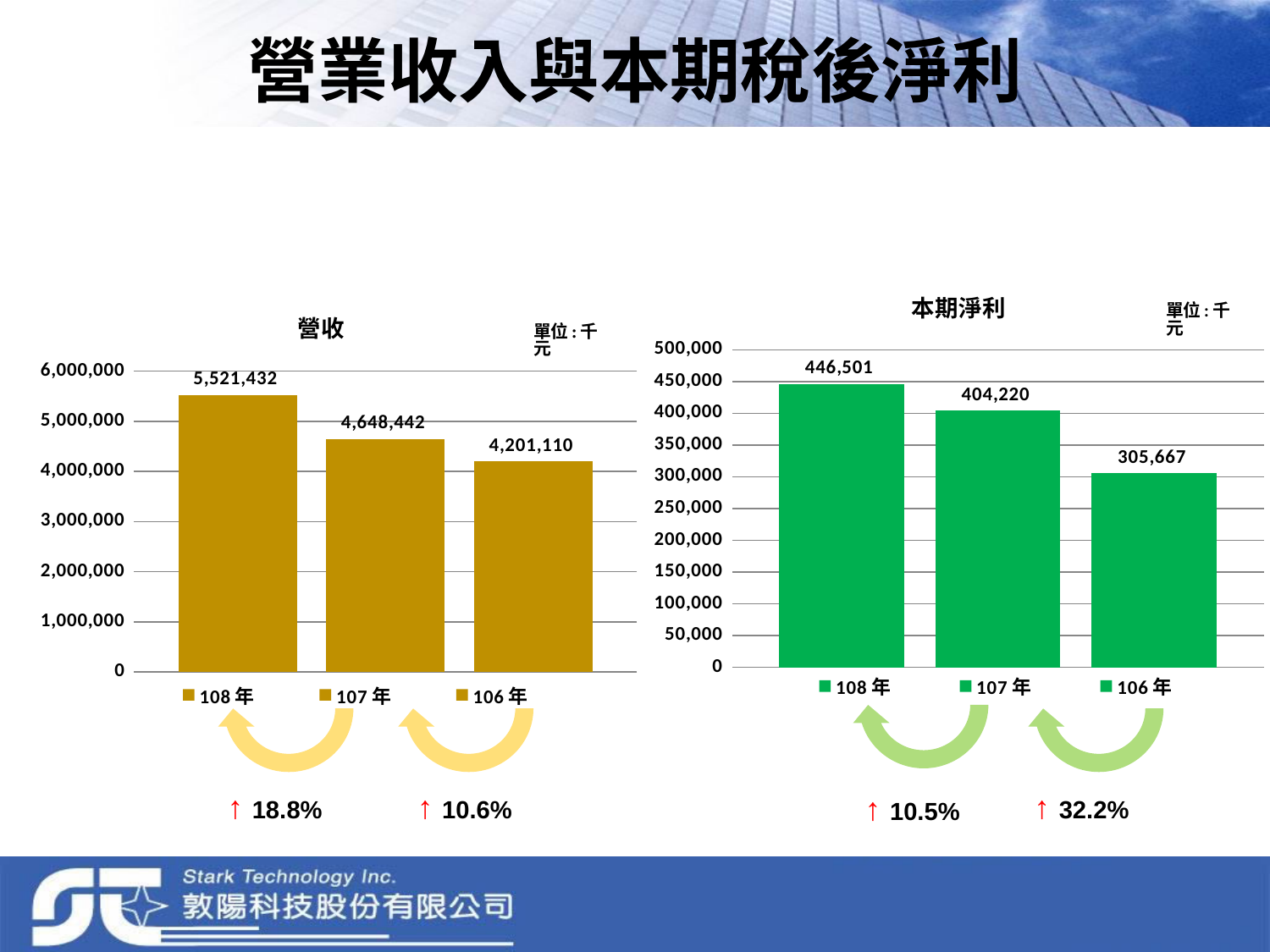

# 營業收入與本期稅後淨利

### Chart: 本期淨利

| Category | 108年 | 107年 | 106年 |
|---|---|---|---|
| 本期淨利 | 446501.0 | 404220.0 | 305667.0 |

### Chart: 營收

| Category | 108年 | 107年 | 106年 |
|---|---|---|---|
| 營收 | 5521432.0 | 4648442.0 | 4201110.0 |

↑ 18.8%
↑ 10.6%
↑ 32.2%
↑ 10.5%